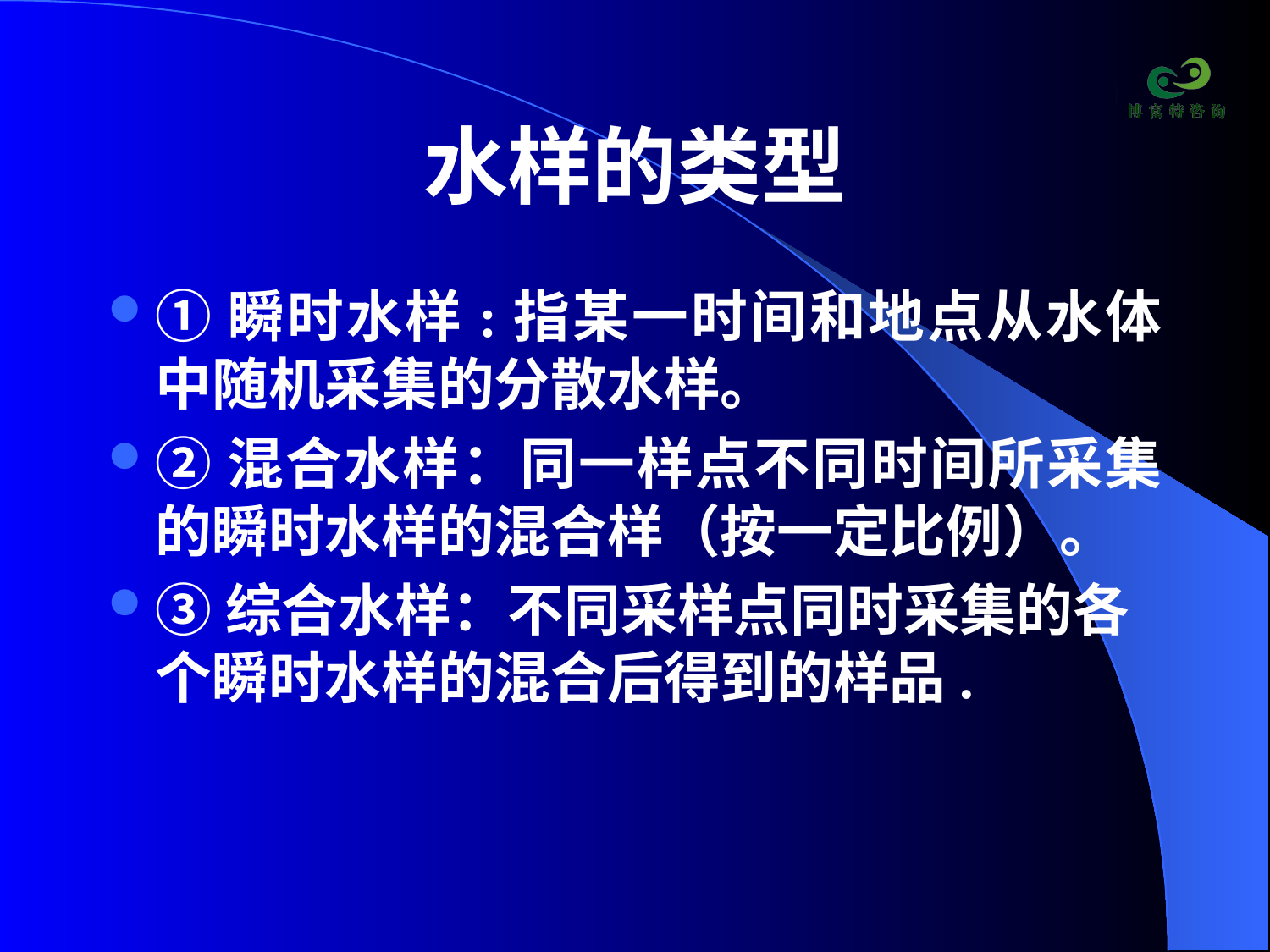

# 水样的类型
①瞬时水样:指某一时间和地点从水体中随机采集的分散水样。
②混合水样：同一样点不同时间所采集的瞬时水样的混合样（按一定比例）。
③综合水样：不同采样点同时采集的各个瞬时水样的混合后得到的样品.